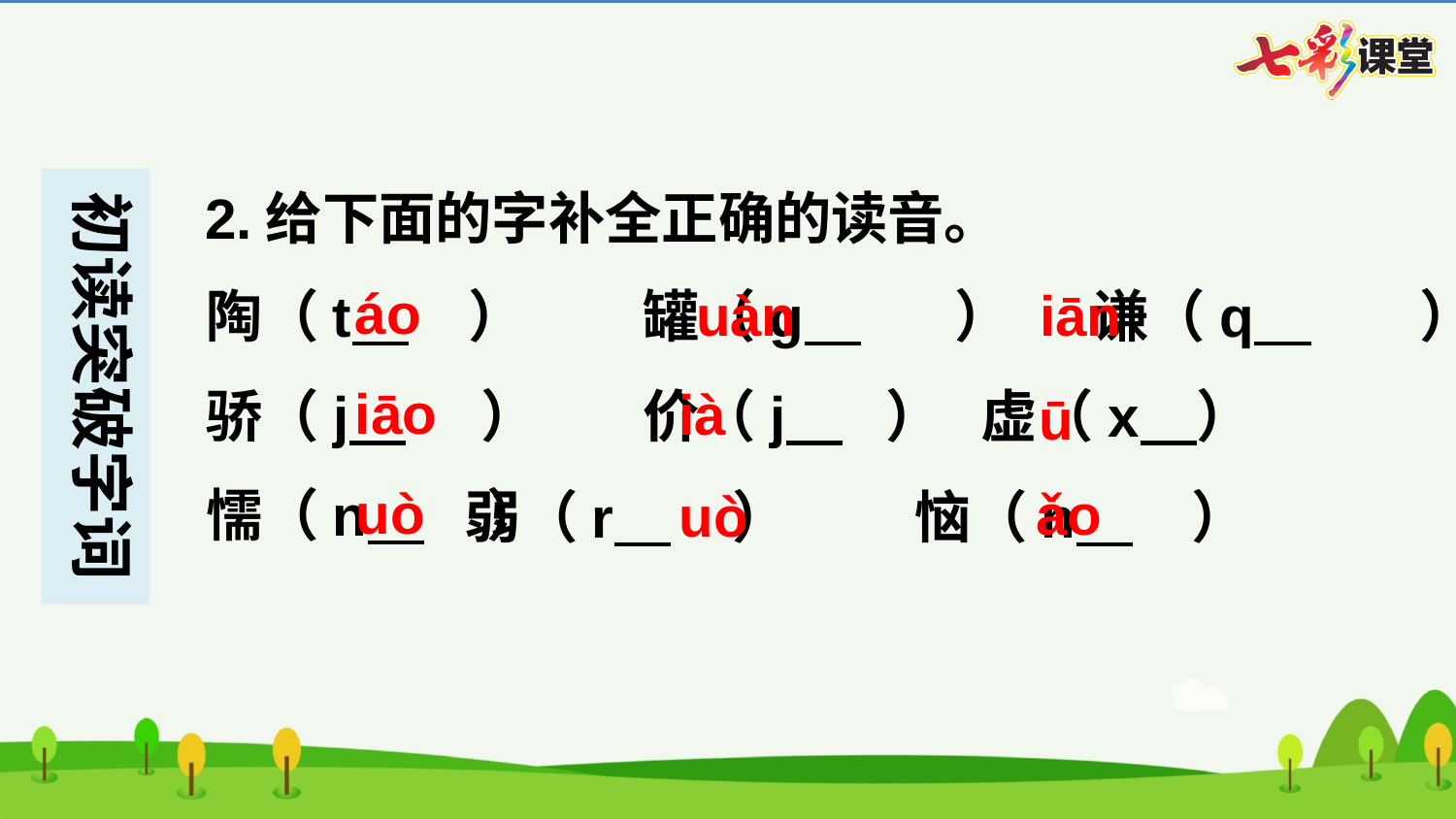

2.给下面的字补全正确的读音。
áo
iān
uàn
陶（t 　á）	罐（g 　uà）	 谦（q 　iān）
iāo
ià
ū
骄（j 　iā）	价（j 　i）   虚（x 　）
uò
ǎo
uò
懦（n 　u）
弱（r 　u）	 恼（n 　ǎ）